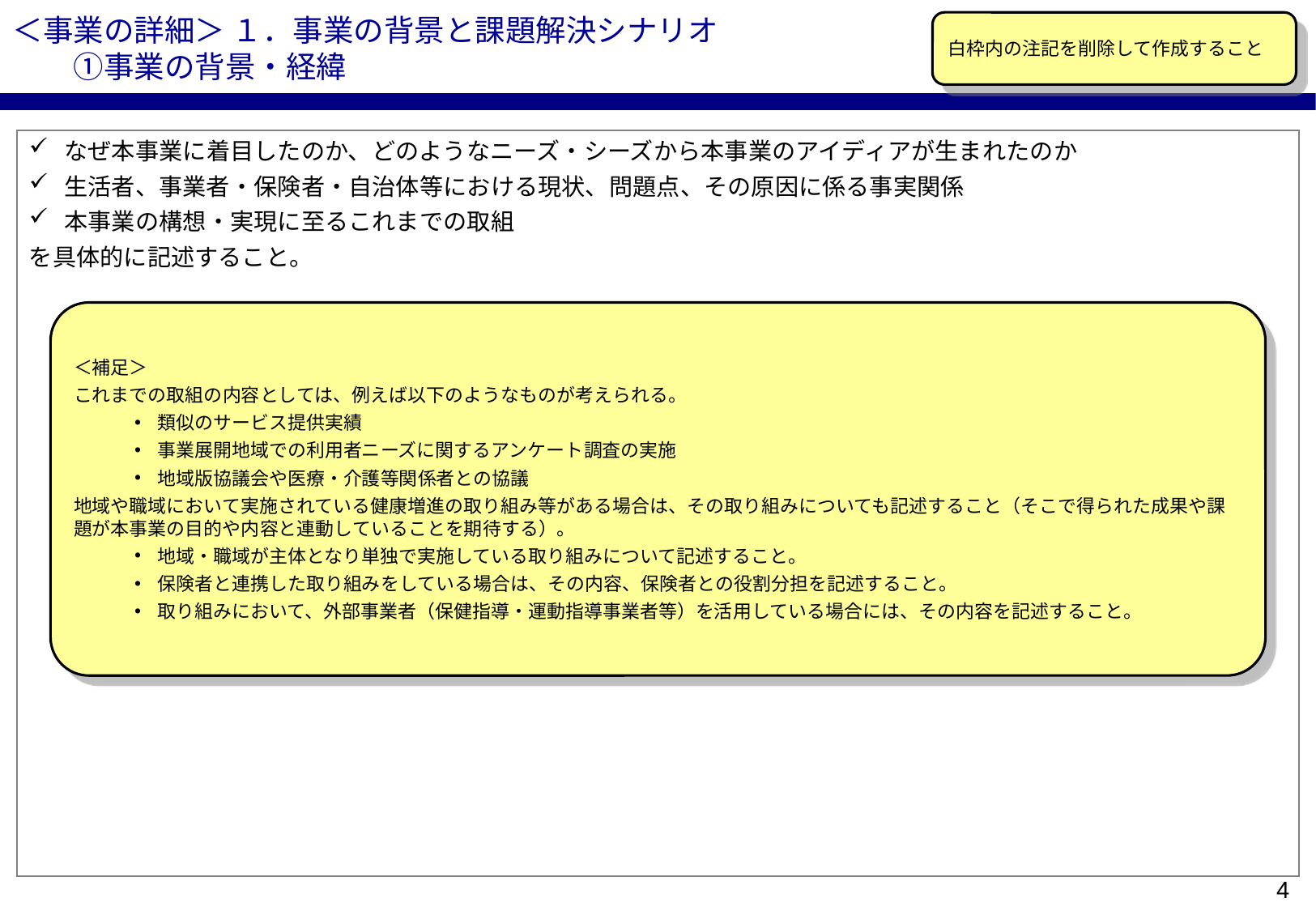

＜事業の詳細＞ １．事業の背景と課題解決シナリオ
　　①事業の背景・経緯
白枠内の注記を削除して作成すること
なぜ本事業に着目したのか、どのようなニーズ・シーズから本事業のアイディアが生まれたのか
生活者、事業者・保険者・自治体等における現状、問題点、その原因に係る事実関係
本事業の構想・実現に至るこれまでの取組
を具体的に記述すること。

＜補足＞
これまでの取組の内容としては、例えば以下のようなものが考えられる。
類似のサービス提供実績
事業展開地域での利用者ニーズに関するアンケート調査の実施
地域版協議会や医療・介護等関係者との協議
地域や職域において実施されている健康増進の取り組み等がある場合は、その取り組みについても記述すること（そこで得られた成果や課題が本事業の目的や内容と連動していることを期待する）。
地域・職域が主体となり単独で実施している取り組みについて記述すること。
保険者と連携した取り組みをしている場合は、その内容、保険者との役割分担を記述すること。
取り組みにおいて、外部事業者（保健指導・運動指導事業者等）を活用している場合には、その内容を記述すること。